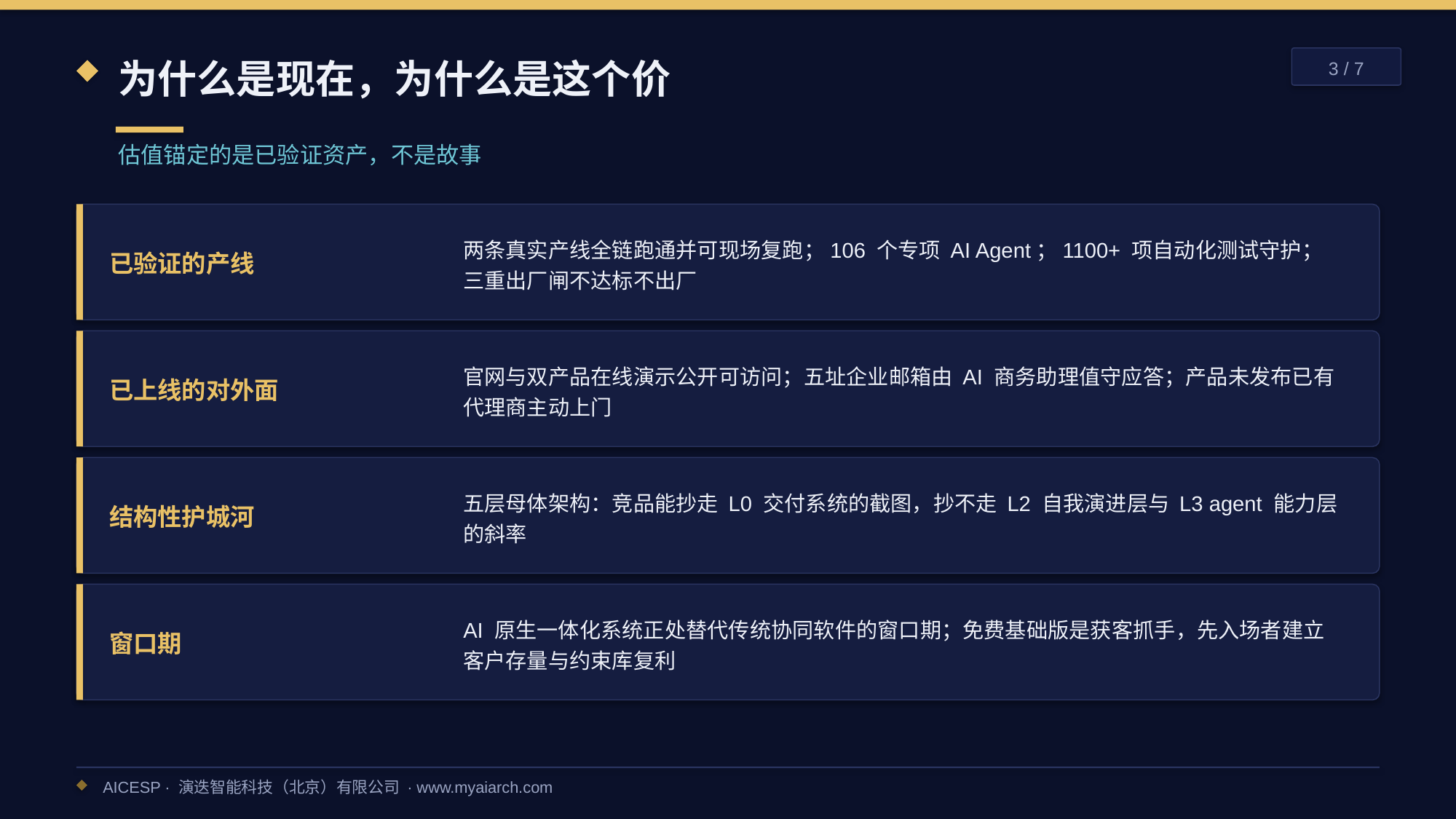

为什么是现在，为什么是这个价

3 / 7

估值锚定的是已验证资产，不是故事

已验证的产线
两条真实产线全链跑通并可现场复跑；106 个专项 AI Agent；1100+ 项自动化测试守护；三重出厂闸不达标不出厂

已上线的对外面
官网与双产品在线演示公开可访问；五址企业邮箱由 AI 商务助理值守应答；产品未发布已有代理商主动上门

结构性护城河
五层母体架构：竞品能抄走 L0 交付系统的截图，抄不走 L2 自我演进层与 L3 agent 能力层的斜率

窗口期
AI 原生一体化系统正处替代传统协同软件的窗口期；免费基础版是获客抓手，先入场者建立客户存量与约束库复利

AICESP · 演迭智能科技（北京）有限公司 · www.myaiarch.com